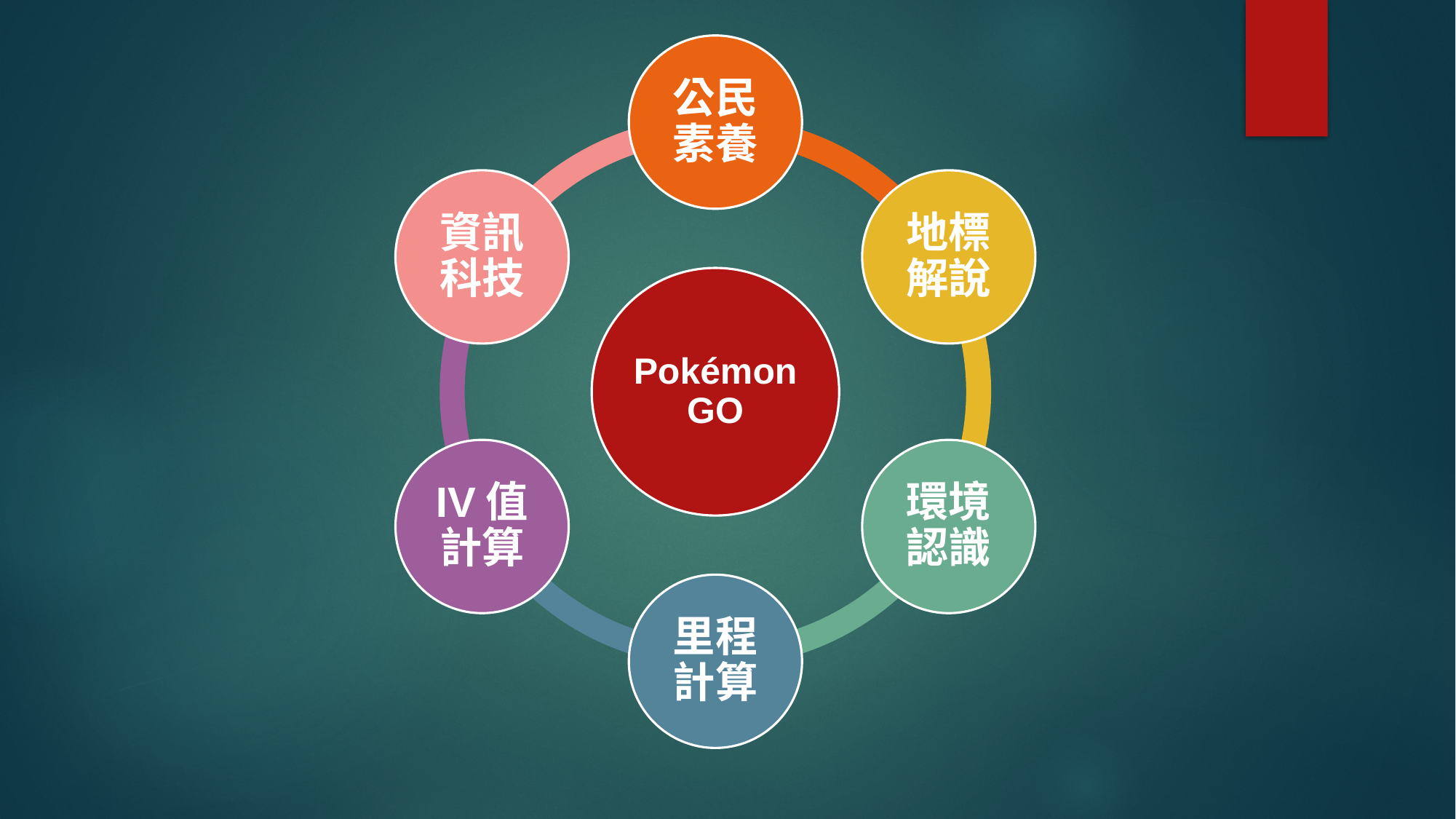

#
公民素養

資訊科技
地標解說
Pokémon GO
IV值計算
環境認識
里程計算